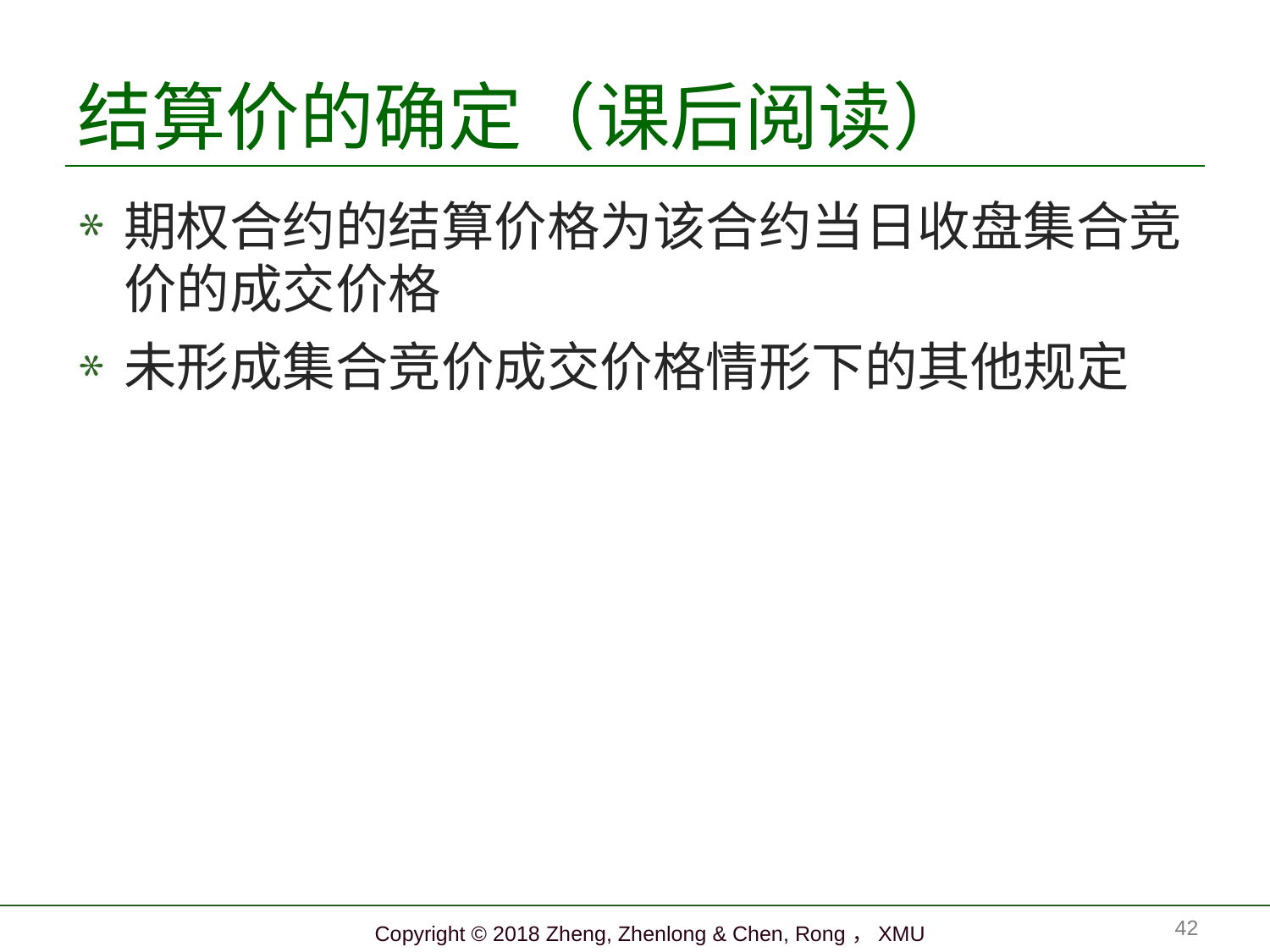

# 结算价的确定（课后阅读）
期权合约的结算价格为该合约当日收盘集合竞价的成交价格
未形成集合竞价成交价格情形下的其他规定
42